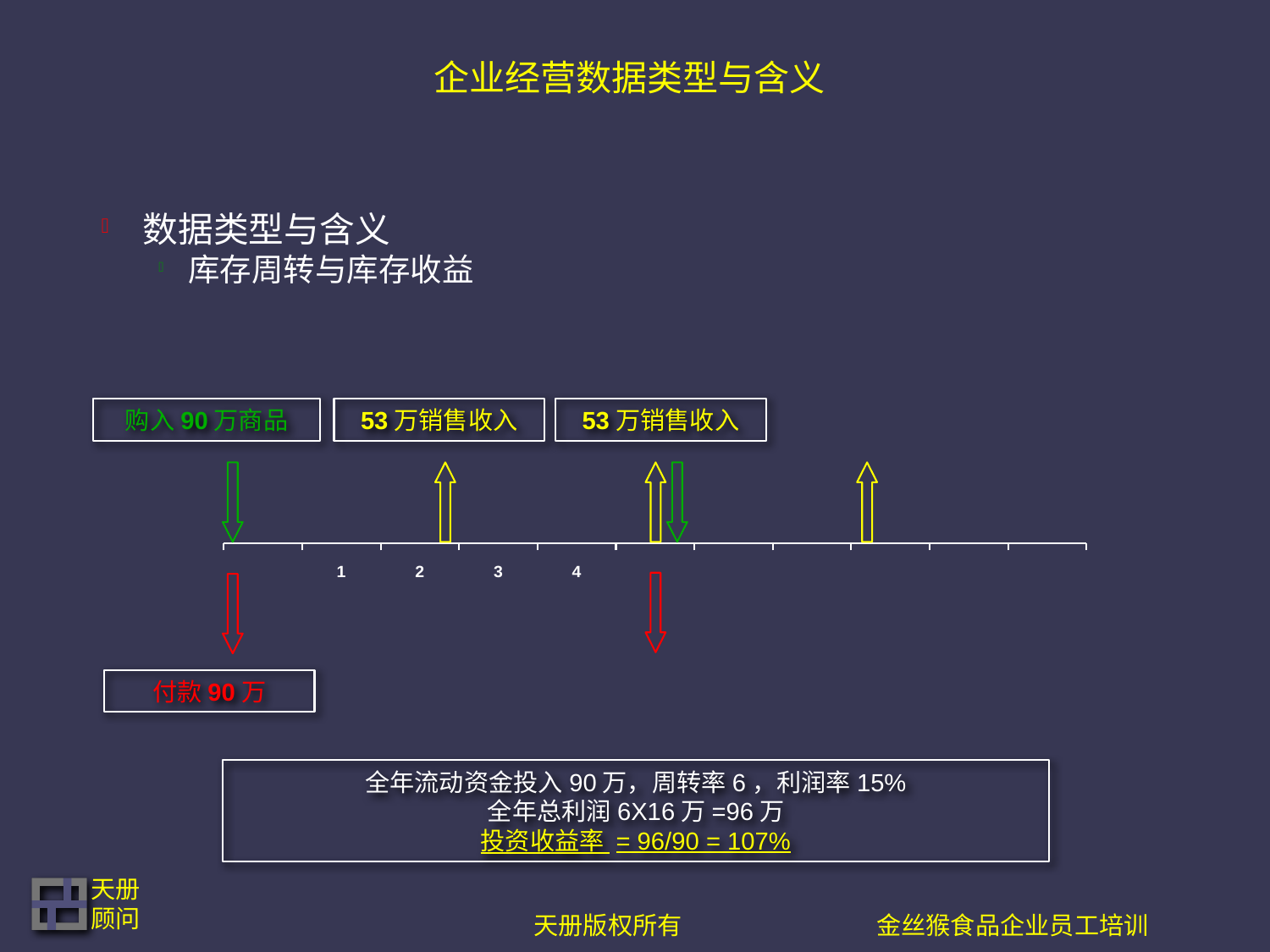

# 企业经营数据类型与含义
数据类型与含义
库存周转与库存收益
购入90万商品
53万销售收入
53万销售收入

[unsupported chart]

付款90万
全年流动资金投入90万，周转率6，利润率15%
全年总利润6X16万=96万
投资收益率 = 96/90 = 107%
8